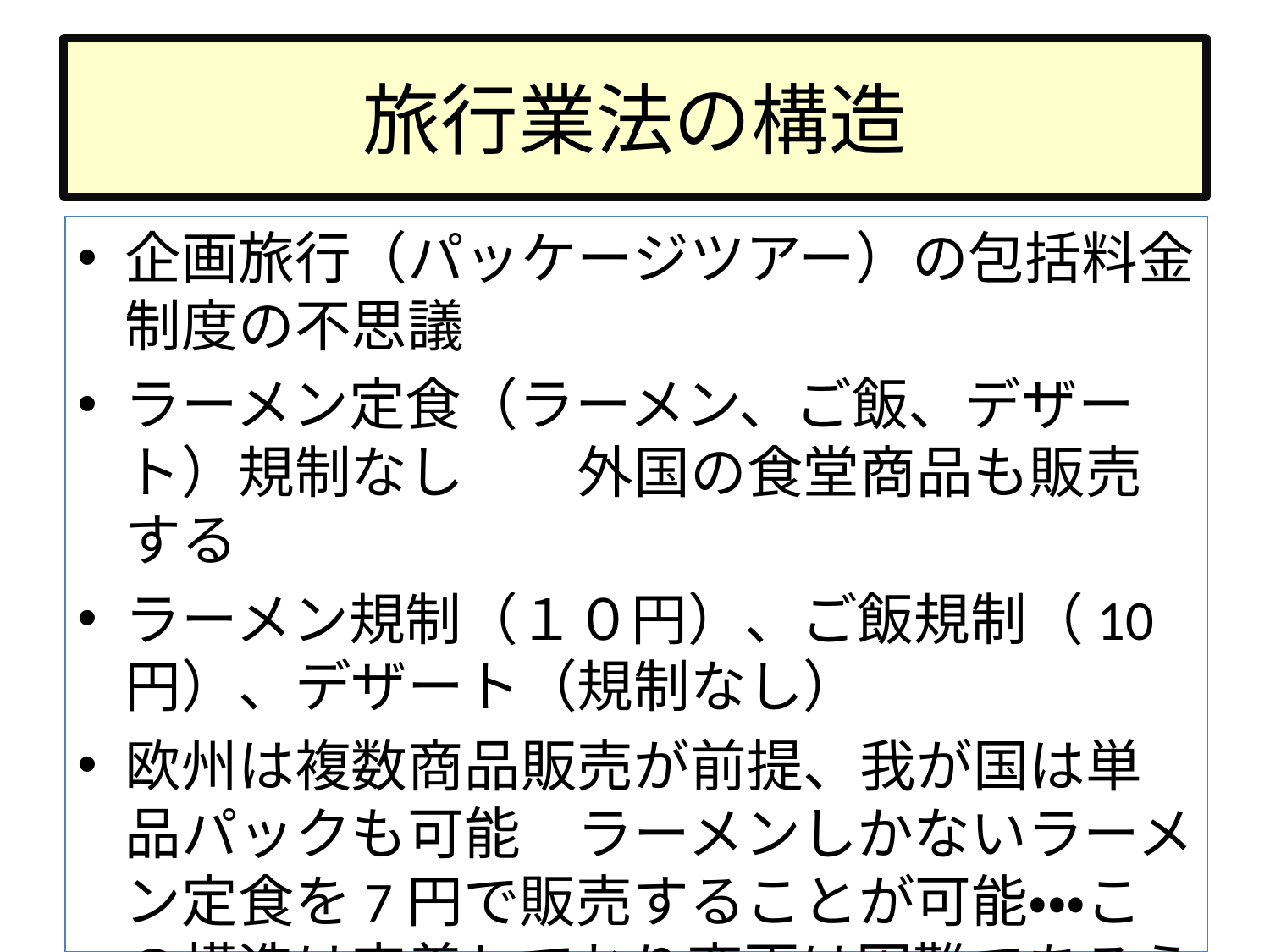

旅行業法の構造
企画旅行（パッケージツアー）の包括料金制度の不思議
ラーメン定食（ラーメン、ご飯、デザート）規制なし　　外国の食堂商品も販売する
ラーメン規制（１０円）、ご飯規制（10円）、デザート（規制なし）
欧州は複数商品販売が前提、我が国は単品パックも可能　ラーメンしかないラーメン定食を7円で販売することが可能・・・この構造は定着しており変更は困難であろう